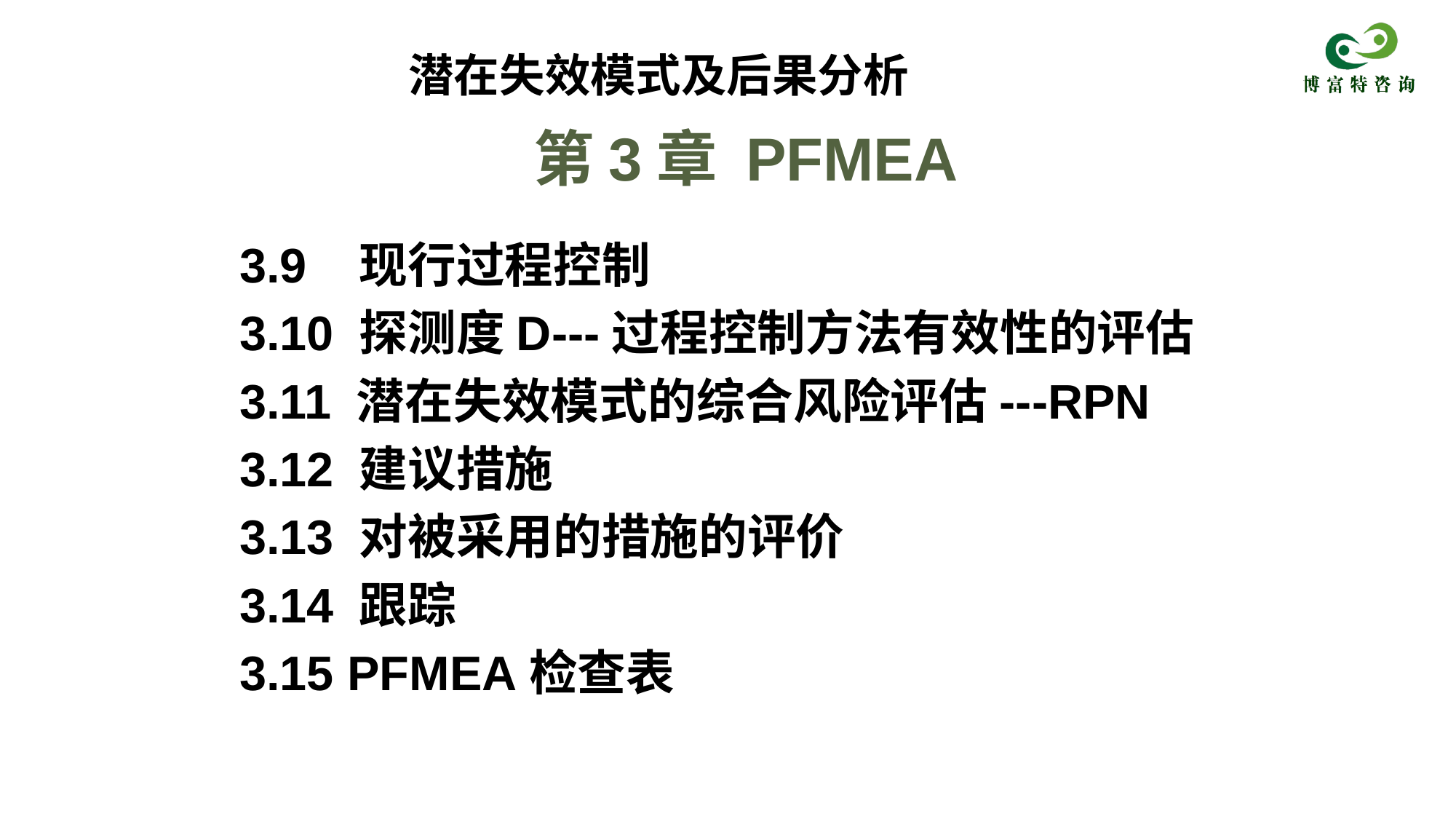

潜在失效模式及后果分析
# 第3章 PFMEA
3.9   现行过程控制
3.10 探测度D---过程控制方法有效性的评估
3.11 潜在失效模式的综合风险评估---RPN
3.12 建议措施
3.13 对被采用的措施的评价
3.14 跟踪
3.15 PFMEA检查表
24